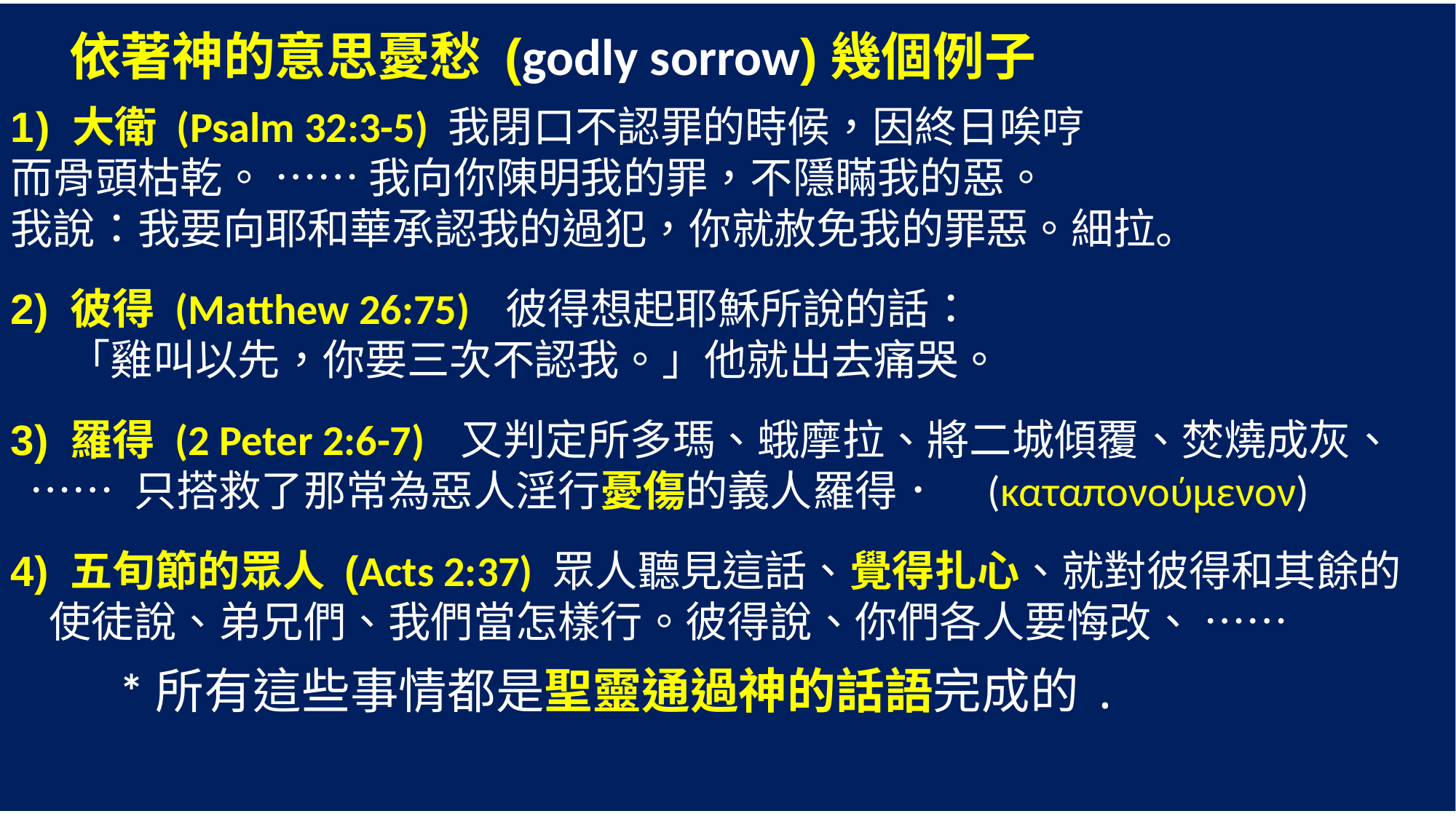

依著神的意思憂愁 (godly sorrow)幾個例子

大衛 (Psalm 32:3-5) 我閉口不認罪的時候，因終日唉哼
而骨頭枯乾。 …… 我向你陳明我的罪，不隱瞞我的惡。
我說：我要向耶和華承認我的過犯，你就赦免我的罪惡。細拉。

2) 彼得 (Matthew 26:75) 彼得想起耶穌所說的話：
     「雞叫以先，你要三次不認我。」他就出去痛哭。

3) 羅得 (2 Peter 2:6-7) 又判定所多瑪、蛾摩拉、將二城傾覆、焚燒成灰、
  …… 只搭救了那常為惡人淫行憂傷的義人羅得．    (καταπονούμενον)

4) 五旬節的眾人 (Acts 2:37) 眾人聽見這話、覺得扎心、就對彼得和其餘的
   使徒說、弟兄們、我們當怎樣行。彼得說、你們各人要悔改、 ……

 	*所有這些事情都是聖靈通過神的話語完成的.